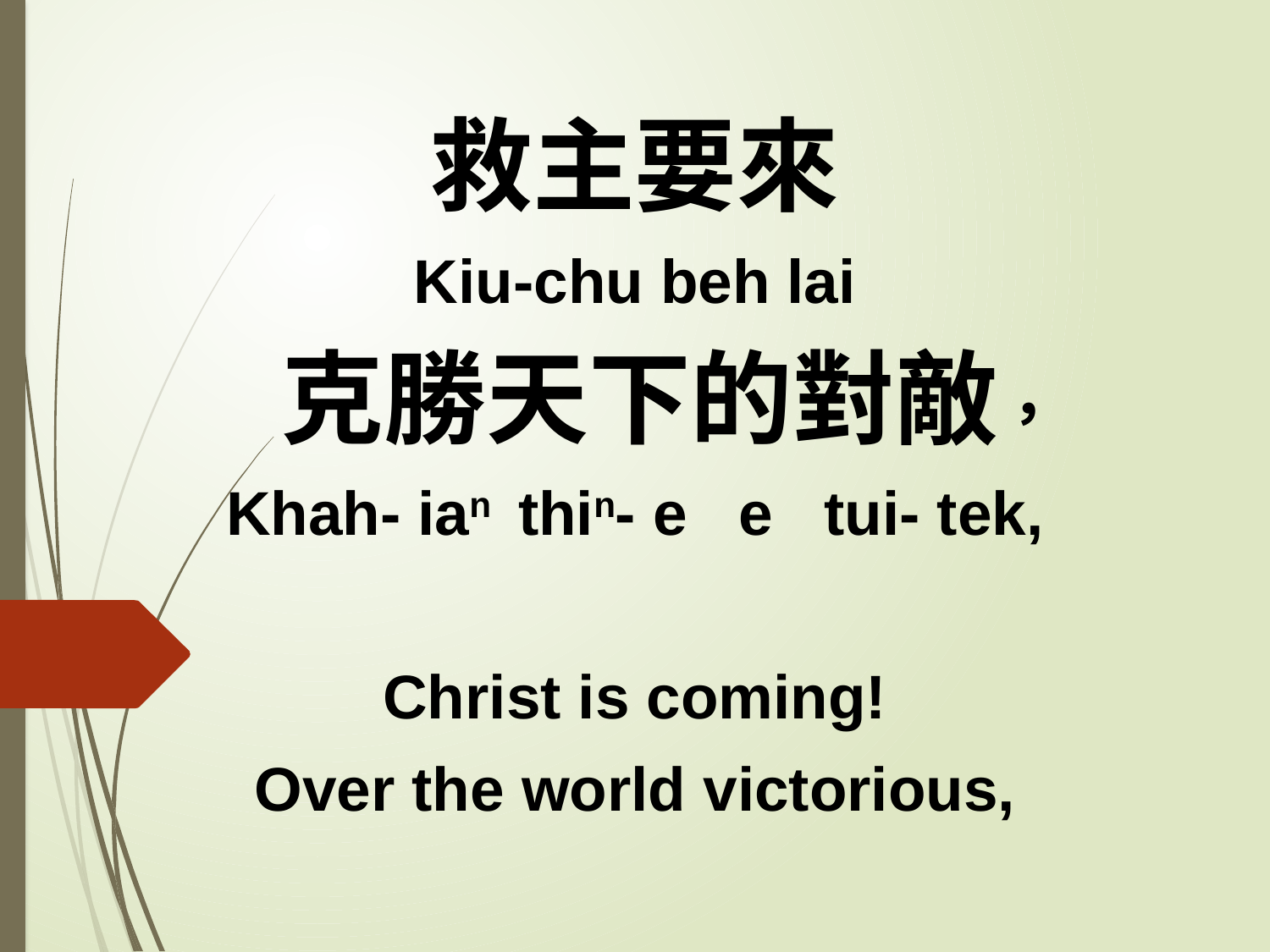

救主要來
Kiu-chu beh lai
  克勝天下的對敵，
Khah- ian  thin- e   e   tui- tek,

Christ is coming!
Over the world victorious,